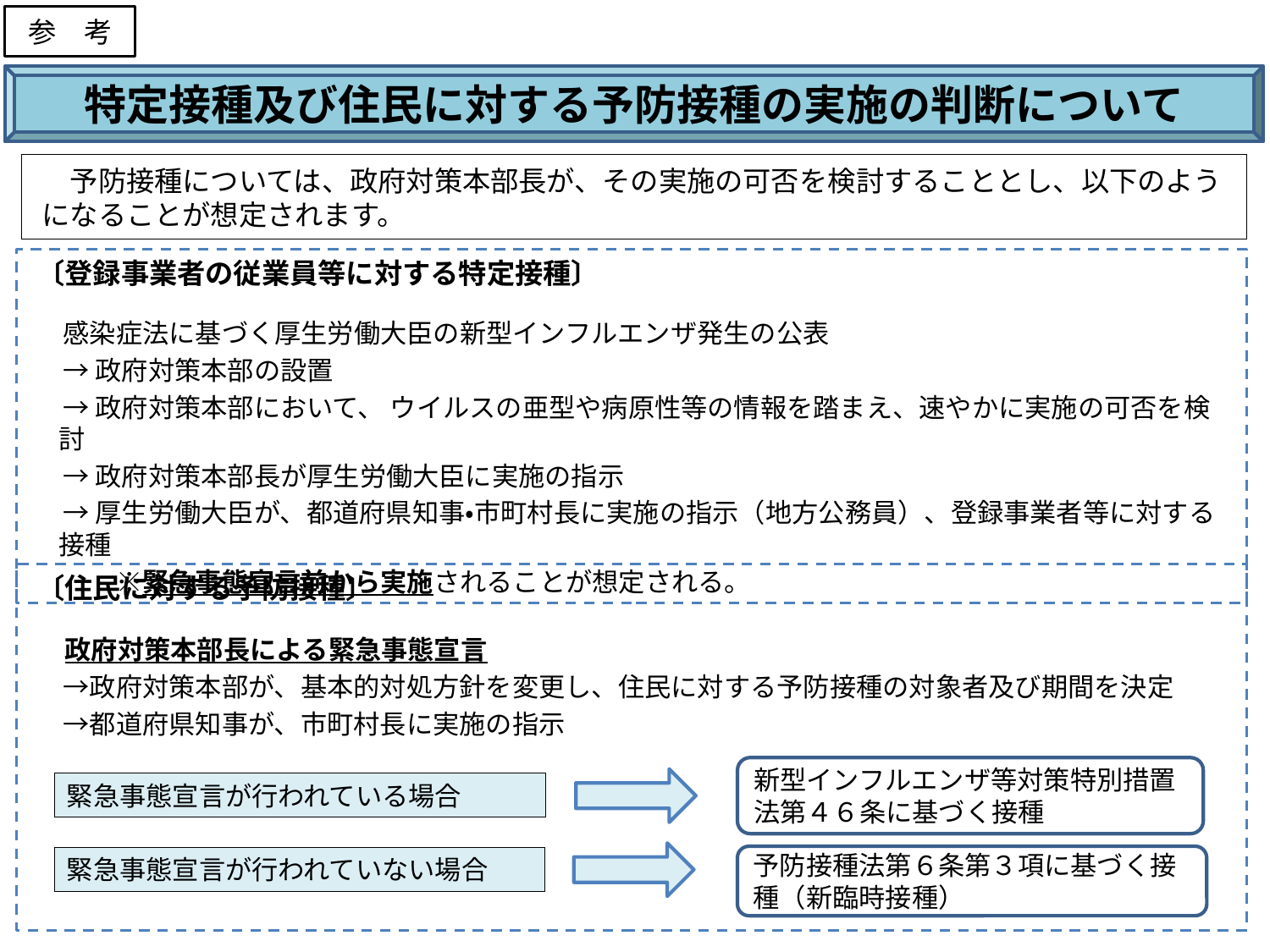

参　考
特定接種及び住民に対する予防接種の実施の判断について
　予防接種については、政府対策本部長が、その実施の可否を検討することとし、以下のようになることが想定されます。
〔登録事業者の従業員等に対する特定接種〕

　感染症法に基づく厚生労働大臣の新型インフルエンザ発生の公表
　→ 政府対策本部の設置
　→ 政府対策本部において、 ウイルスの亜型や病原性等の情報を踏まえ、速やかに実施の可否を検討
　→ 政府対策本部長が厚生労働大臣に実施の指示
　→ 厚生労働大臣が、都道府県知事・市町村長に実施の指示（地方公務員）、登録事業者等に対する接種
　　　※緊急事態宣言前から実施されることが想定される。
〔住民に対する予防接種〕

　政府対策本部長による緊急事態宣言
　→政府対策本部が、基本的対処方針を変更し、住民に対する予防接種の対象者及び期間を決定
　→都道府県知事が、市町村長に実施の指示

新型インフルエンザ等対策特別措置法第４６条に基づく接種

緊急事態宣言が行われている場合

予防接種法第６条第３項に基づく接種（新臨時接種）
緊急事態宣言が行われていない場合